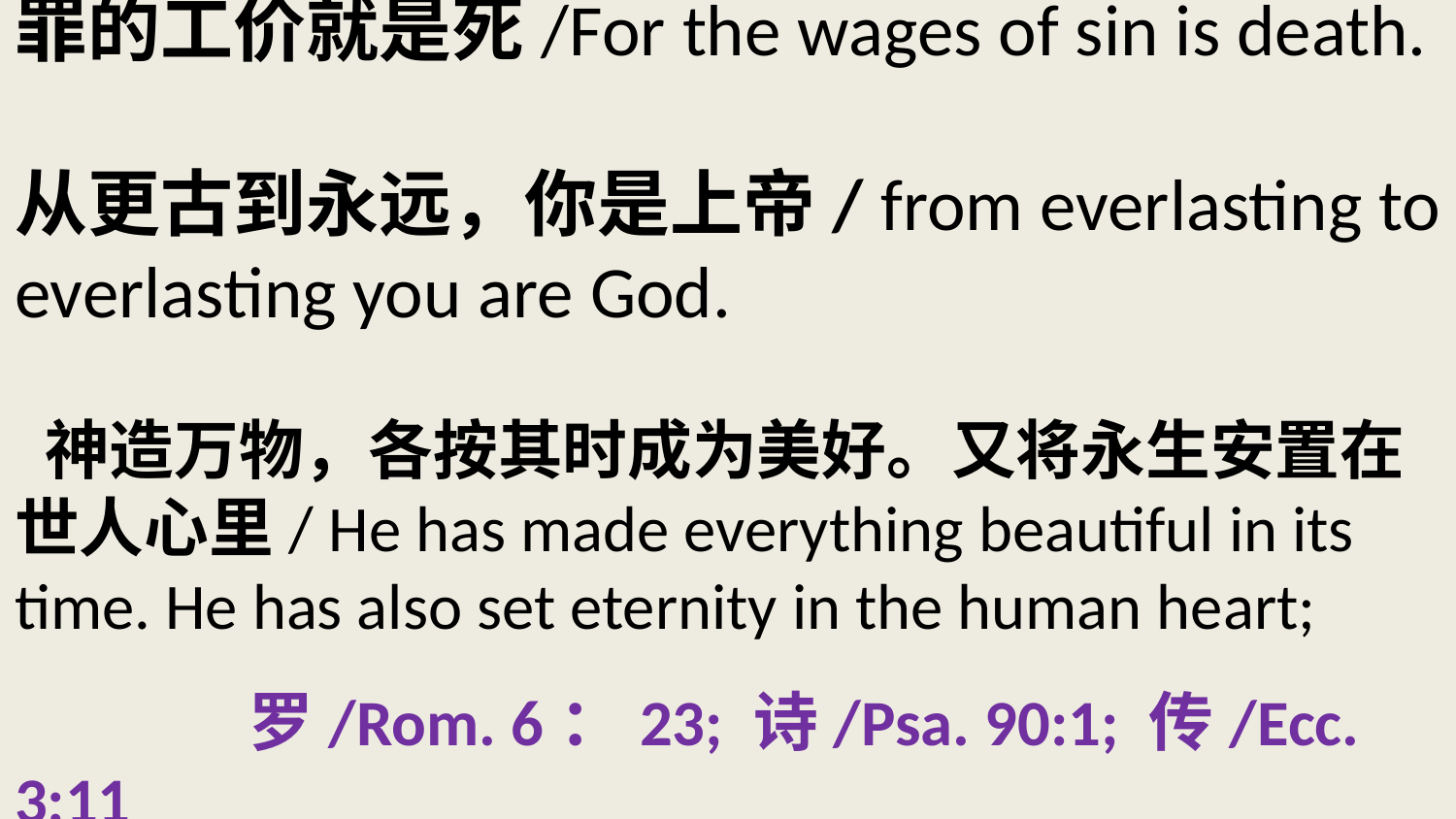

# 罪的工价就是死/For the wages of sin is death. 从更古到永远，你是上帝/ from everlasting to everlasting you are God. 神造万物，各按其时成为美好。又将永生安置在世人心里/ He has made everything beautiful in its time. He has also set eternity in the human heart; 罗/Rom. 6：23; 诗/Psa. 90:1; 传/Ecc. 3:11